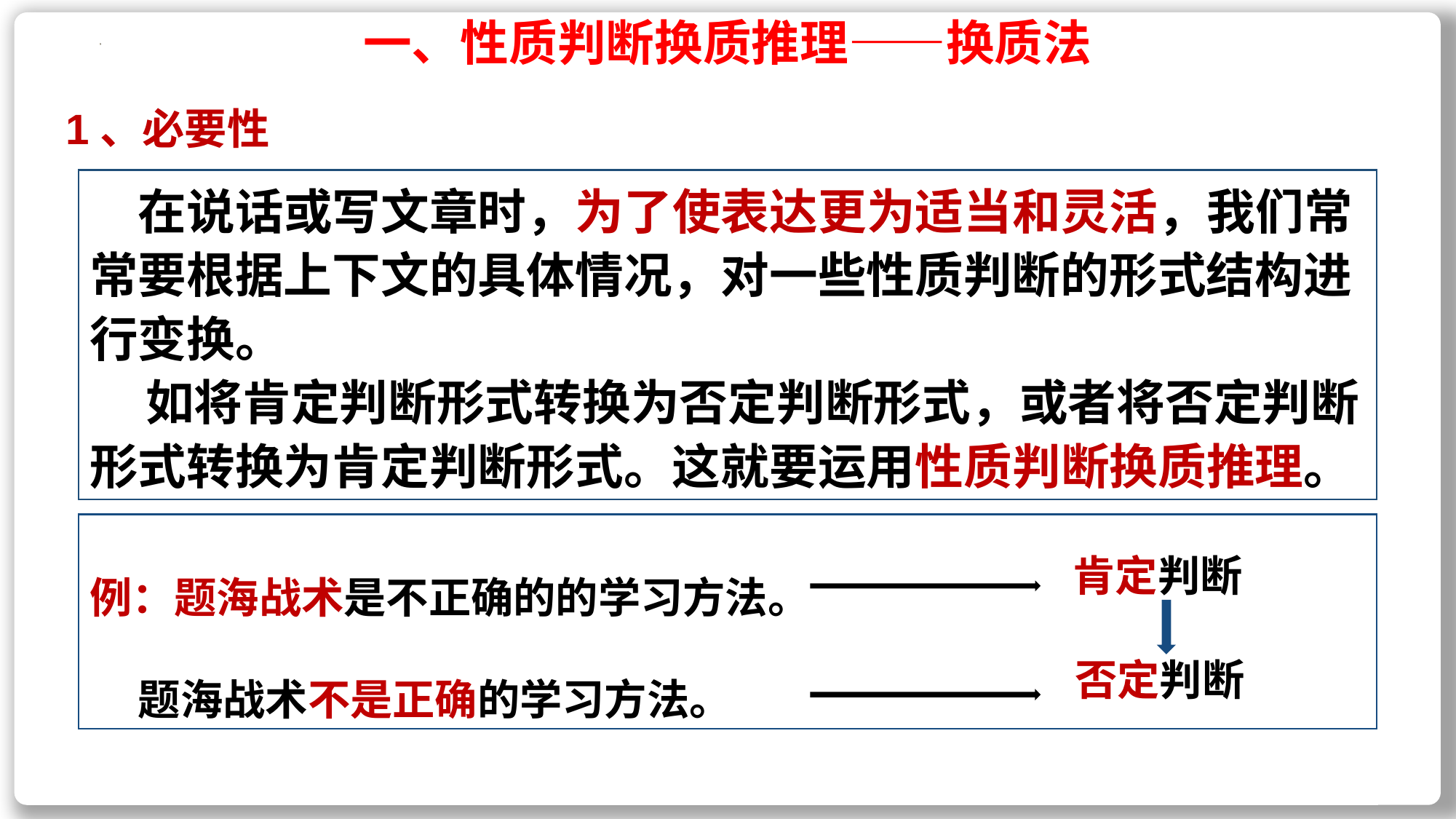

一、性质判断换质推理——换质法
1、必要性
    在说话或写文章时，为了使表达更为适当和灵活，我们常常要根据上下文的具体情况，对一些性质判断的形式结构进行变换。
    如将肯定判断形式转换为否定判断形式，或者将否定判断形式转换为肯定判断形式。这就要运用性质判断换质推理。
01
例：题海战术是不正确的的学习方法。
    题海战术不是正确的学习方法。
肯定判断

否定判断

02